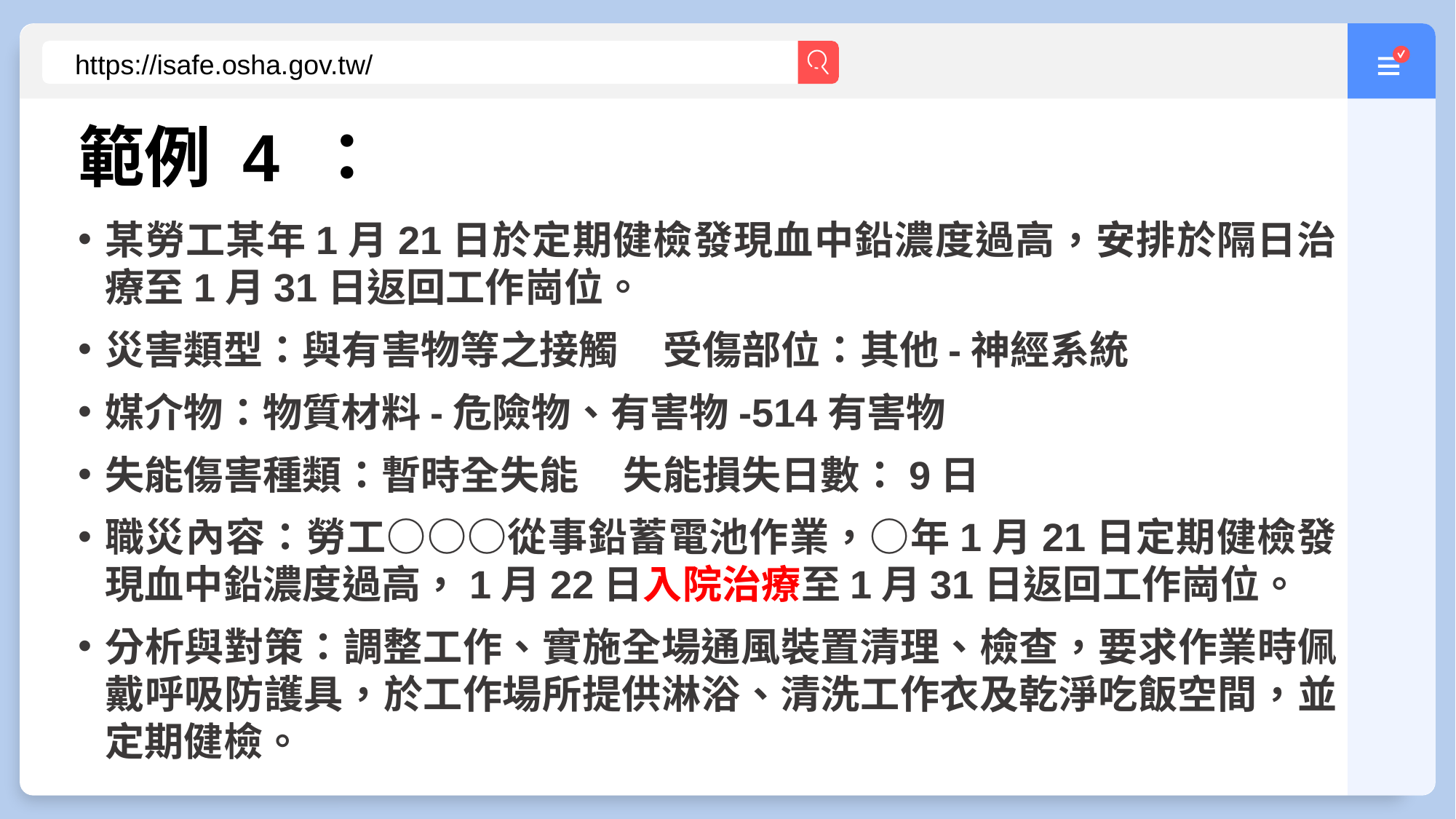

https://isafe.osha.gov.tw/
範例 4 ：
某勞工某年1月21日於定期健檢發現血中鉛濃度過高，安排於隔日治療至1月31日返回工作崗位。
災害類型：與有害物等之接觸     受傷部位：其他-神經系統
媒介物：物質材料-危險物、有害物-514有害物
失能傷害種類：暫時全失能     失能損失日數：9日
職災內容：勞工○○○從事鉛蓄電池作業，○年1月21日定期健檢發現血中鉛濃度過高，1月22日入院治療至1月31日返回工作崗位。
分析與對策：調整工作、實施全場通風裝置清理、檢查，要求作業時佩戴呼吸防護具，於工作場所提供淋浴、清洗工作衣及乾淨吃飯空間，並定期健檢。